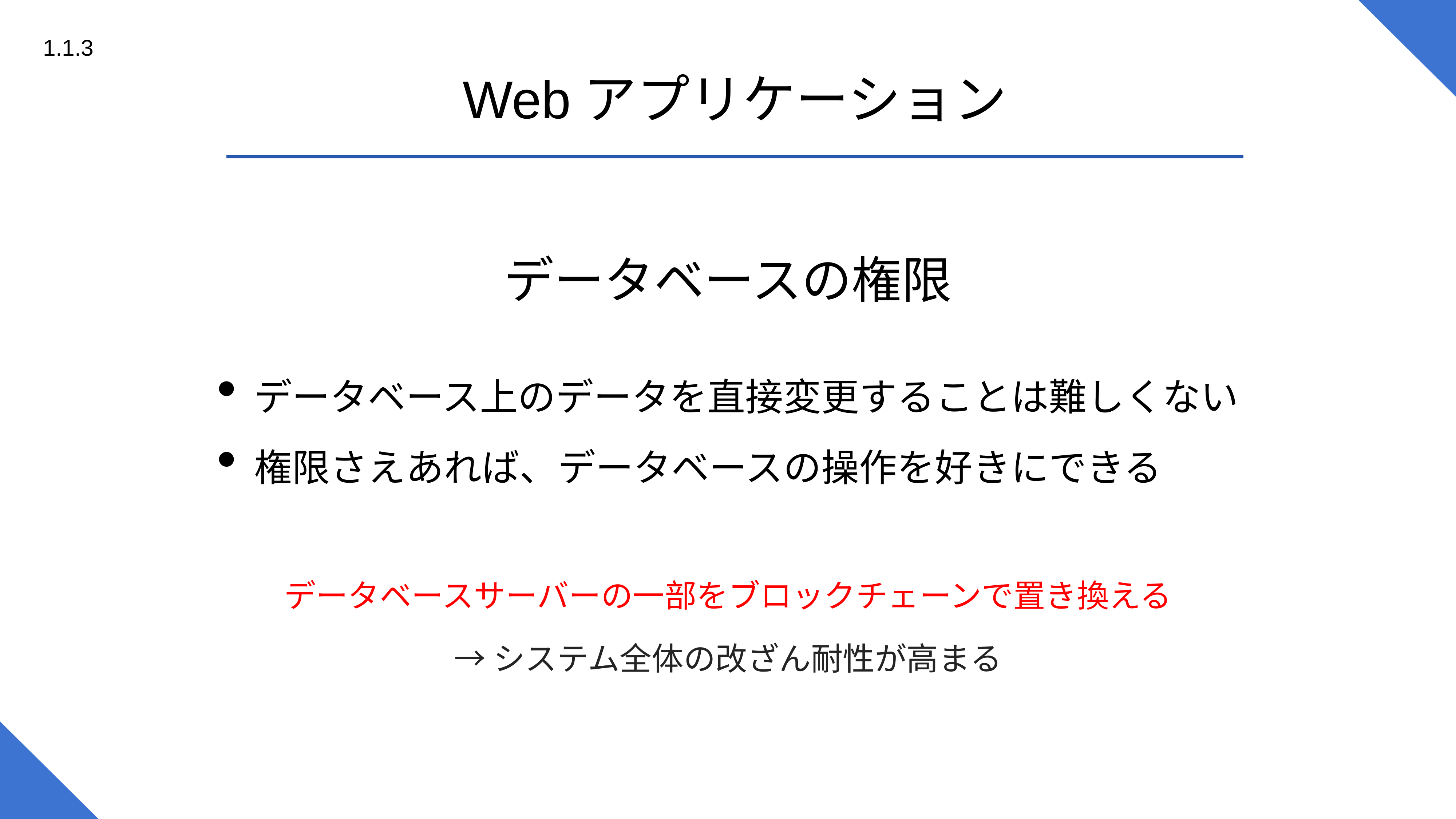

1.1.3
Webアプリケーション
データベースの権限
データベース上のデータを直接変更することは難しくない
権限さえあれば、データベースの操作を好きにできる
データベースサーバーの一部をブロックチェーンで置き換える
→システム全体の改ざん耐性が高まる
14